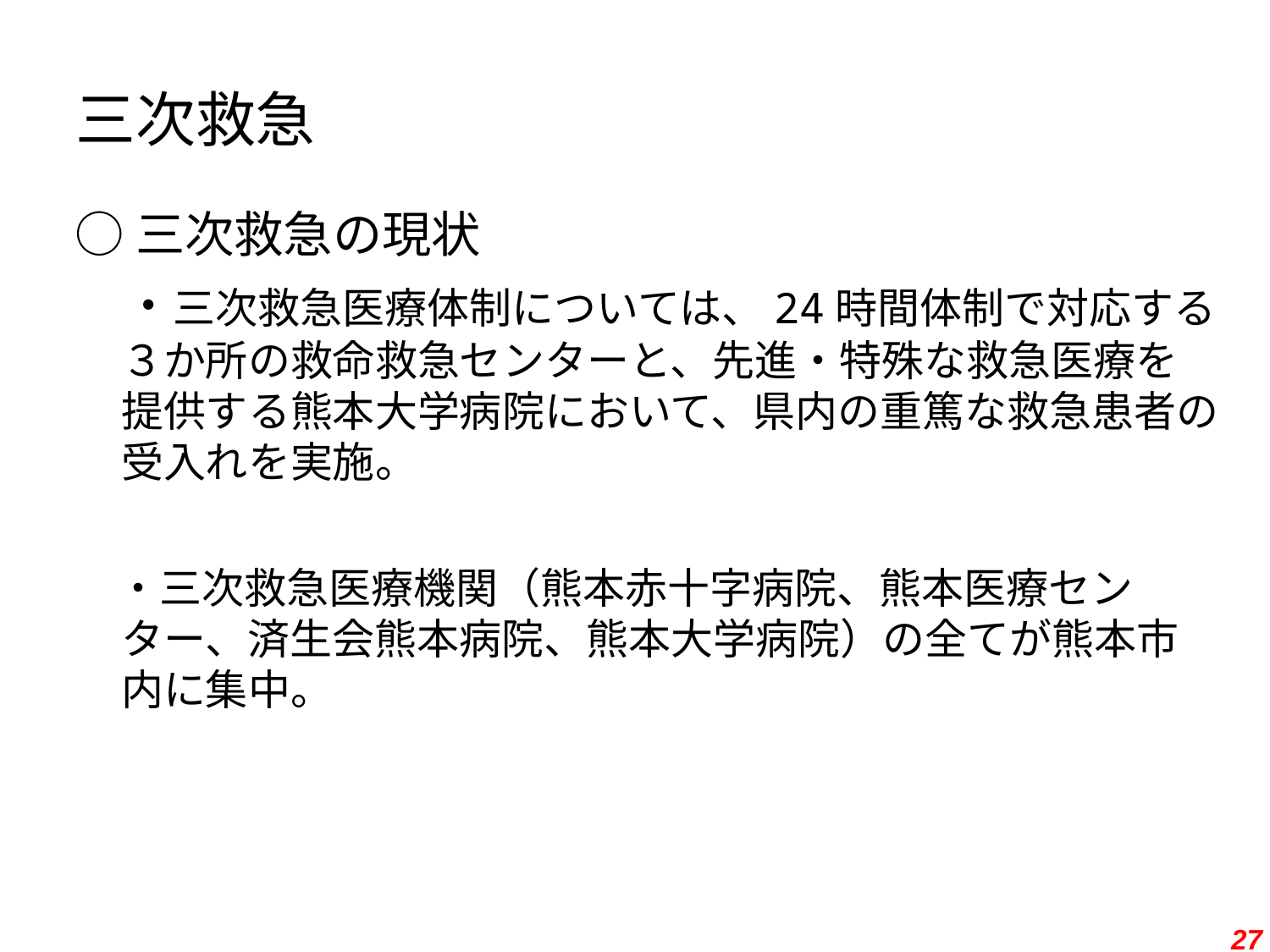

三次救急
○三次救急の現状
　・三次救急医療体制については、24時間体制で対応する３か所の救命救急センターと、先進・特殊な救急医療を提供する熊本大学病院において、県内の重篤な救急患者の受入れを実施。

　・三次救急医療機関（熊本赤十字病院、熊本医療センター、済生会熊本病院、熊本大学病院）の全てが熊本市内に集中。

27